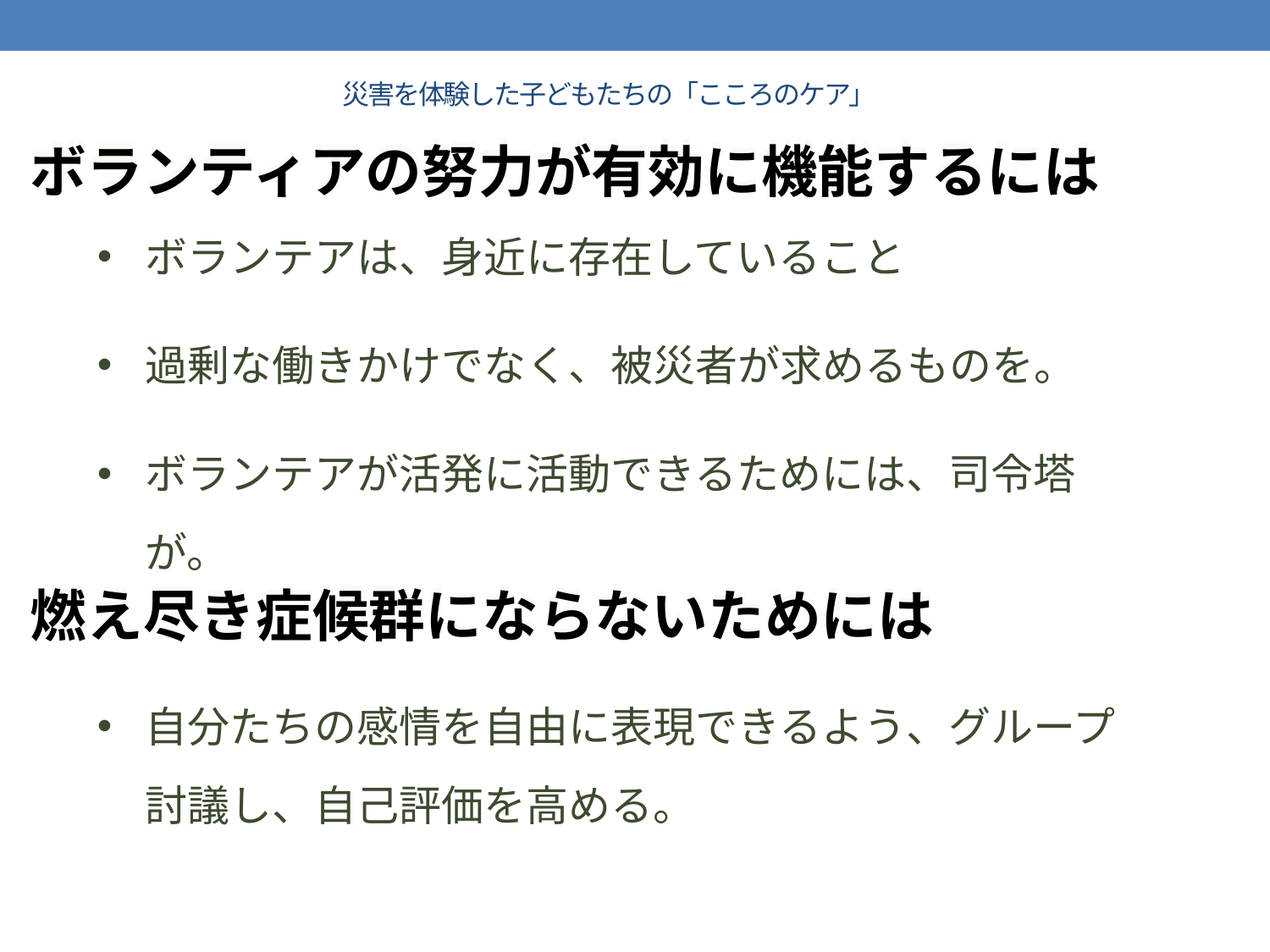

# 災害を体験した子どもたちの「こころのケア」
ボランティアの努力が有効に機能するには
ボランテアは、身近に存在していること
過剰な働きかけでなく、被災者が求めるものを。
ボランテアが活発に活動できるためには、司令塔が。
燃え尽き症候群にならないためには
自分たちの感情を自由に表現できるよう、グループ討議し、自己評価を高める。